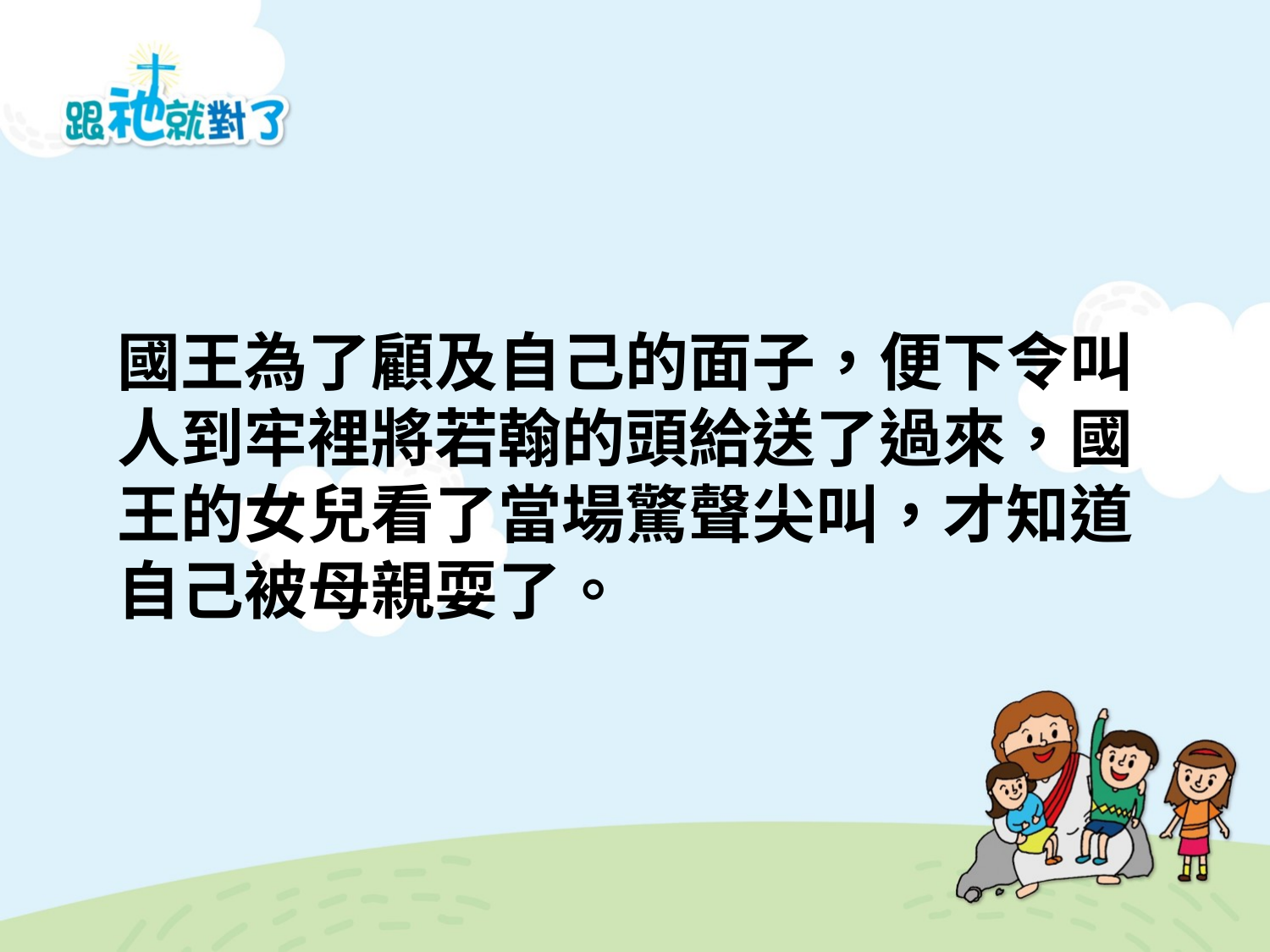

國王為了顧及自己的面子，便下令叫人到牢裡將若翰的頭給送了過來，國王的女兒看了當場驚聲尖叫，才知道自己被母親耍了。